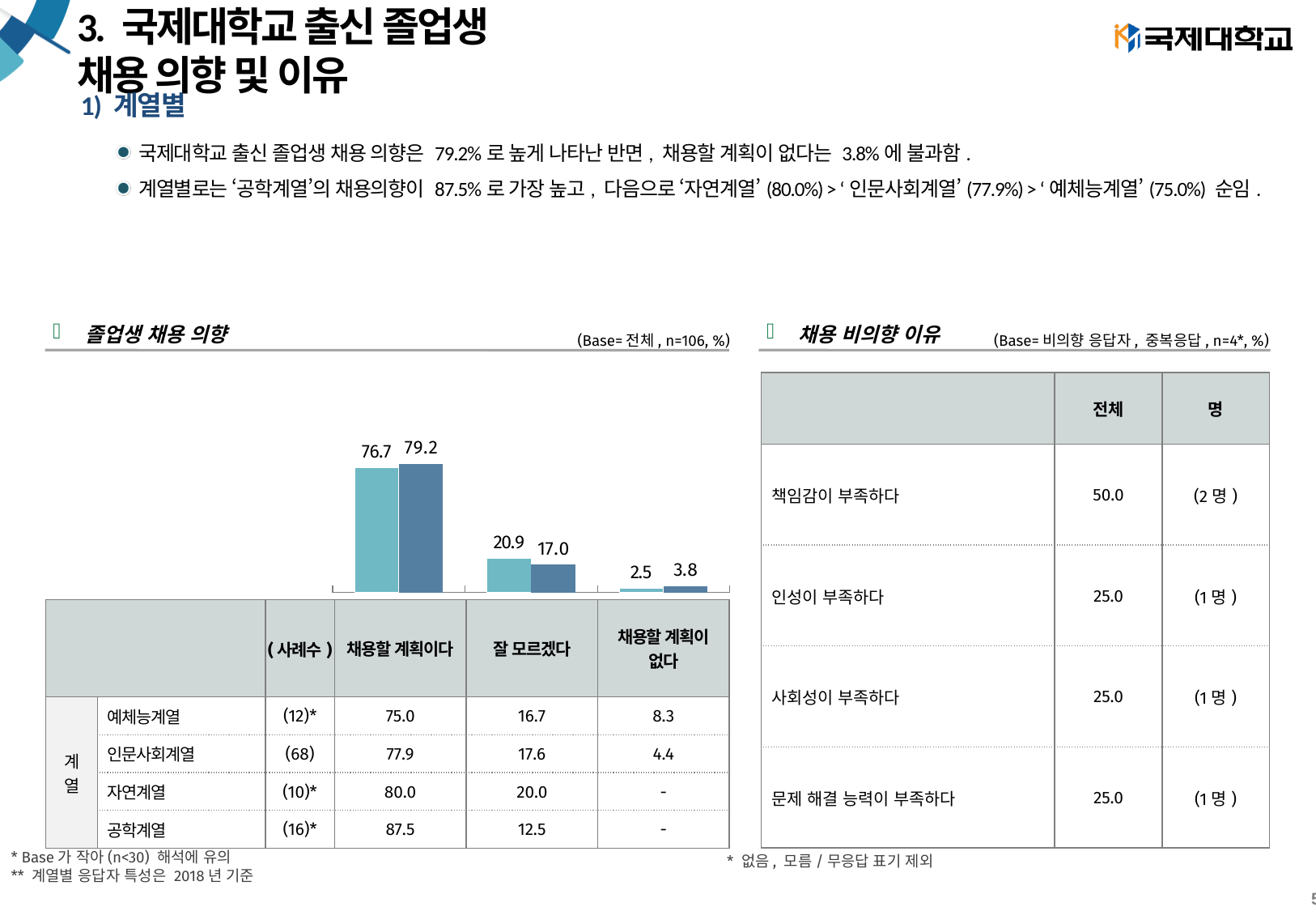

# 3. 국제대학교 출신 졸업생 채용 의향 및 이유
1) 계열별
국제대학교 출신 졸업생 채용 의향은 79.2%로 높게 나타난 반면, 채용할 계획이 없다는 3.8%에 불과함.
계열별로는 ‘공학계열’의 채용의향이 87.5%로 가장 높고, 다음으로 ‘자연계열’(80.0%) > ‘인문사회계열’(77.9%) > ‘예체능계열’(75.0%) 순임.
졸업생 채용 의향
(Base=전체, n=106, %)
채용 비의향 이유
(Base=비의향 응답자, 중복응답, n=4*, %)

### Chart

| Category | 2017년 | 2018년 |
|---|---|---|
| 채용할 계획이다 | 76.68711656441718 | 79.24528301886792 |
| 잘 모르겠다 | 20.858895705521473 | 16.9811320754717 |
| 채용할 계획이 없다 | 2.4539877300613497 | 3.7735849056603774 |
|  | 전체 | 명 |
| --- | --- | --- |
| 책임감이 부족하다 | 50.0 | (2명) |
| 인성이 부족하다 | 25.0 | (1명) |
| 사회성이 부족하다 | 25.0 | (1명) |
| 문제 해결 능력이 부족하다 | 25.0 | (1명) |
|  |  | (사례수) | 채용할 계획이다 | 잘 모르겠다 | 채용할 계획이 없다 |
| --- | --- | --- | --- | --- | --- |
| 계 열 | 예체능계열 | (12)\* | 75.0 | 16.7 | 8.3 |
|  | 인문사회계열 | (68) | 77.9 | 17.6 | 4.4 |
|  | 자연계열 | (10)\* | 80.0 | 20.0 | - |
|  | 공학계열 | (16)\* | 87.5 | 12.5 | - |
* Base가 작아(n<30) 해석에 유의
** 계열별 응답자 특성은 2018년 기준
* 없음, 모름/무응답 표기 제외